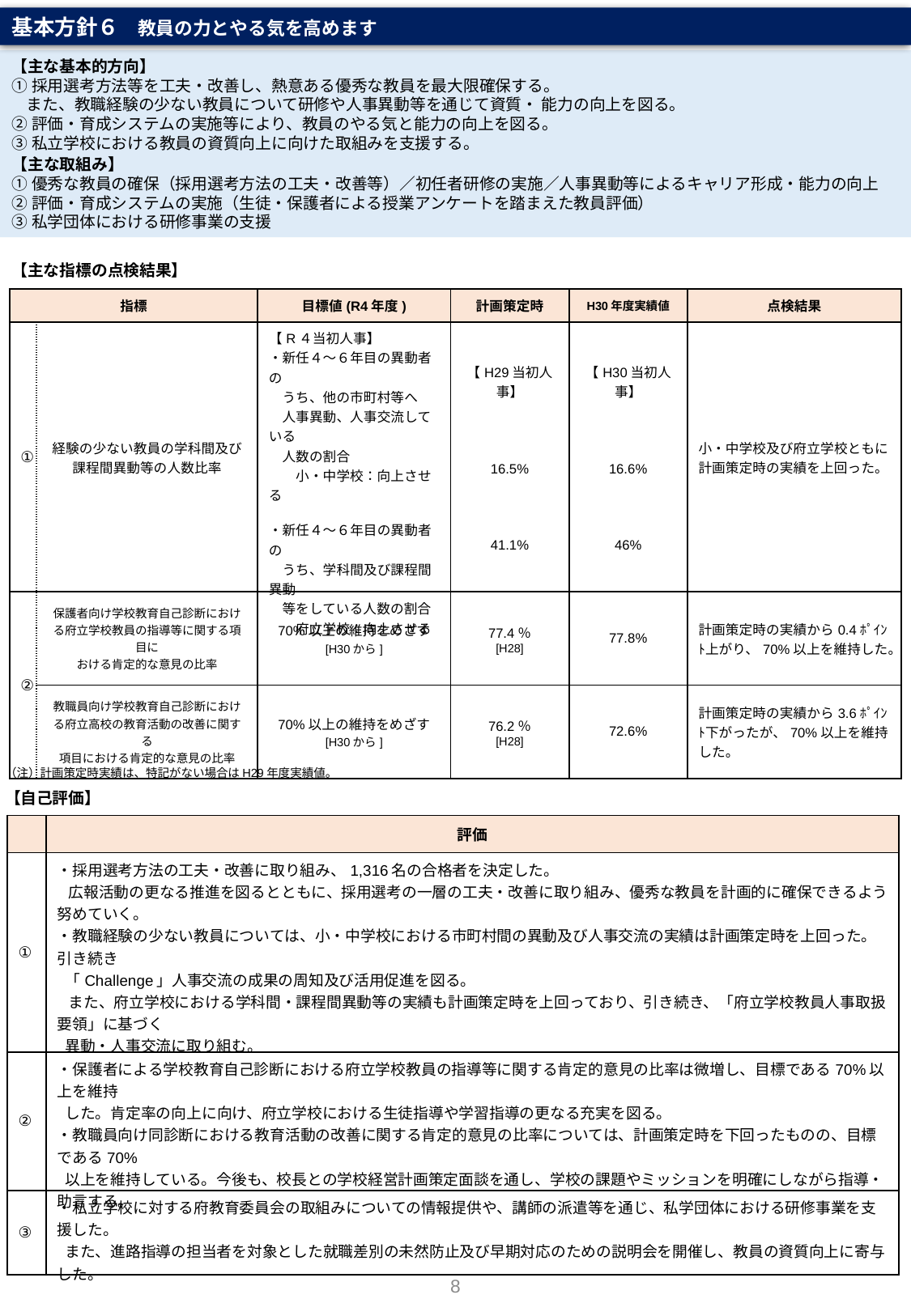

基本方針６　教員の力とやる気を高めます
【主な基本的方向】
①採用選考方法等を工夫・改善し、熱意ある優秀な教員を最大限確保する。
   また、教職経験の少ない教員について研修や人事異動等を通じて資質・ 能力の向上を図る。
②評価・育成システムの実施等により、教員のやる気と能力の向上を図る。
③私立学校における教員の資質向上に向けた取組みを支援する。

【主な取組み】
①優秀な教員の確保（採用選考方法の工夫・改善等）／初任者研修の実施／人事異動等によるキャリア形成・能力の向上
②評価・育成システムの実施（生徒・保護者による授業アンケートを踏まえた教員評価）
③私学団体における研修事業の支援
【主な指標の点検結果】
| 指標 |  | 目標値(R4年度) | 計画策定時 | H30年度実績値 | 点検結果 |
| --- | --- | --- | --- | --- | --- |
| ① | 経験の少ない教員の学科間及び 課程間異動等の人数比率 | 【R４当初人事】 ・新任４～６年目の異動者の 　うち、他の市町村等へ 　人事異動、人事交流している 　人数の割合 　　小・中学校：向上させる　 ・新任４～６年目の異動者の 　うち、学科間及び課程間異動 　等をしている人数の割合 　　府立学校：向上させる | 【H29当初人事】 16.5% 41.1% | 【H30当初人事】 16.6% 46% | 小・中学校及び府立学校ともに 計画策定時の実績を上回った。 |
| ② | 保護者向け学校教育自己診断における府立学校教員の指導等に関する項目に おける肯定的な意見の比率 | 70%以上の維持をめざす [H30から] | 77.4％ [H28] | 77.8% | 計画策定時の実績から0.4ﾎﾟｲﾝﾄ上がり、70%以上を維持した。 |
|  | 教職員向け学校教育自己診断における府立高校の教育活動の改善に関する 項目における肯定的な意見の比率 | 70%以上の維持をめざす [H30から] | 76.2％ [H28] | 72.6% | 計画策定時の実績から3.6ﾎﾟｲﾝﾄ下がったが、70%以上を維持した。 |

（注）計画策定時実績は、特記がない場合はH29年度実績値。
【自己評価】
|  | 評価 |
| --- | --- |
| ① | ・採用選考方法の工夫・改善に取り組み、1,316名の合格者を決定した。 広報活動の更なる推進を図るとともに、採用選考の一層の工夫・改善に取り組み、優秀な教員を計画的に確保できるよう努めていく。 ・教職経験の少ない教員については、小・中学校における市町村間の異動及び人事交流の実績は計画策定時を上回った。引き続き 「Challenge」人事交流の成果の周知及び活用促進を図る。 また、府立学校における学科間・課程間異動等の実績も計画策定時を上回っており、引き続き、「府立学校教員人事取扱要領」に基づく 異動・人事交流に取り組む。 |
| ② | ・保護者による学校教育自己診断における府立学校教員の指導等に関する肯定的意見の比率は微増し、目標である70%以上を維持 した。肯定率の向上に向け、府立学校における生徒指導や学習指導の更なる充実を図る。 ・教職員向け同診断における教育活動の改善に関する肯定的意見の比率については、計画策定時を下回ったものの、目標である70% 以上を維持している。今後も、校長との学校経営計画策定面談を通し、学校の課題やミッションを明確にしながら指導・助言する。 |
| ③ | ・私立学校に対する府教育委員会の取組みについての情報提供や、講師の派遣等を通じ、私学団体における研修事業を支援した。 また、進路指導の担当者を対象とした就職差別の未然防止及び早期対応のための説明会を開催し、教員の資質向上に寄与した。 |
8